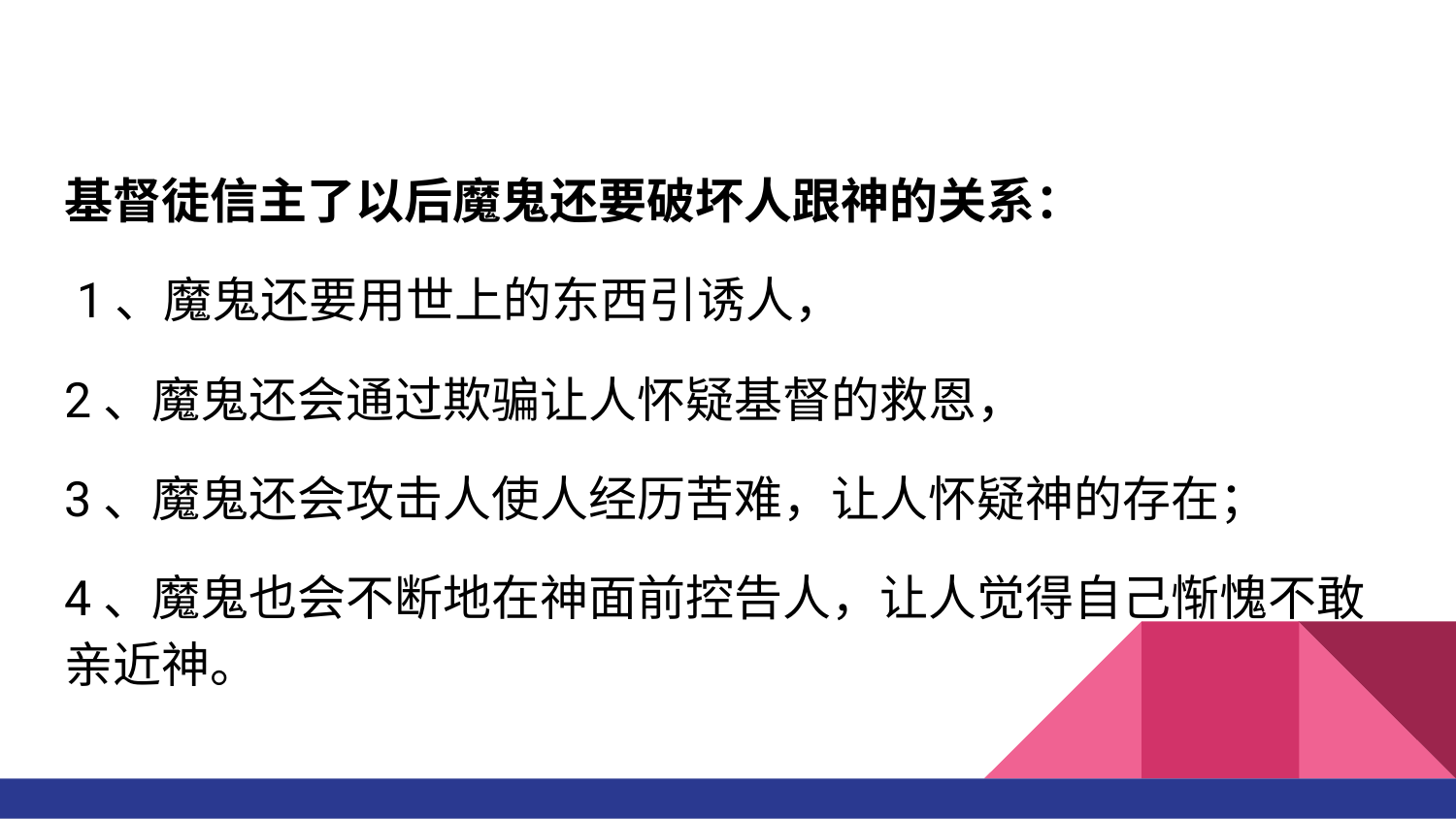

基督徒信主了以后魔鬼还要破坏人跟神的关系：
 1、魔鬼还要用世上的东西引诱人，
2、魔鬼还会通过欺骗让人怀疑基督的救恩，
3、魔鬼还会攻击人使人经历苦难，让人怀疑神的存在；
4、魔鬼也会不断地在神面前控告人，让人觉得自己惭愧不敢亲近神。